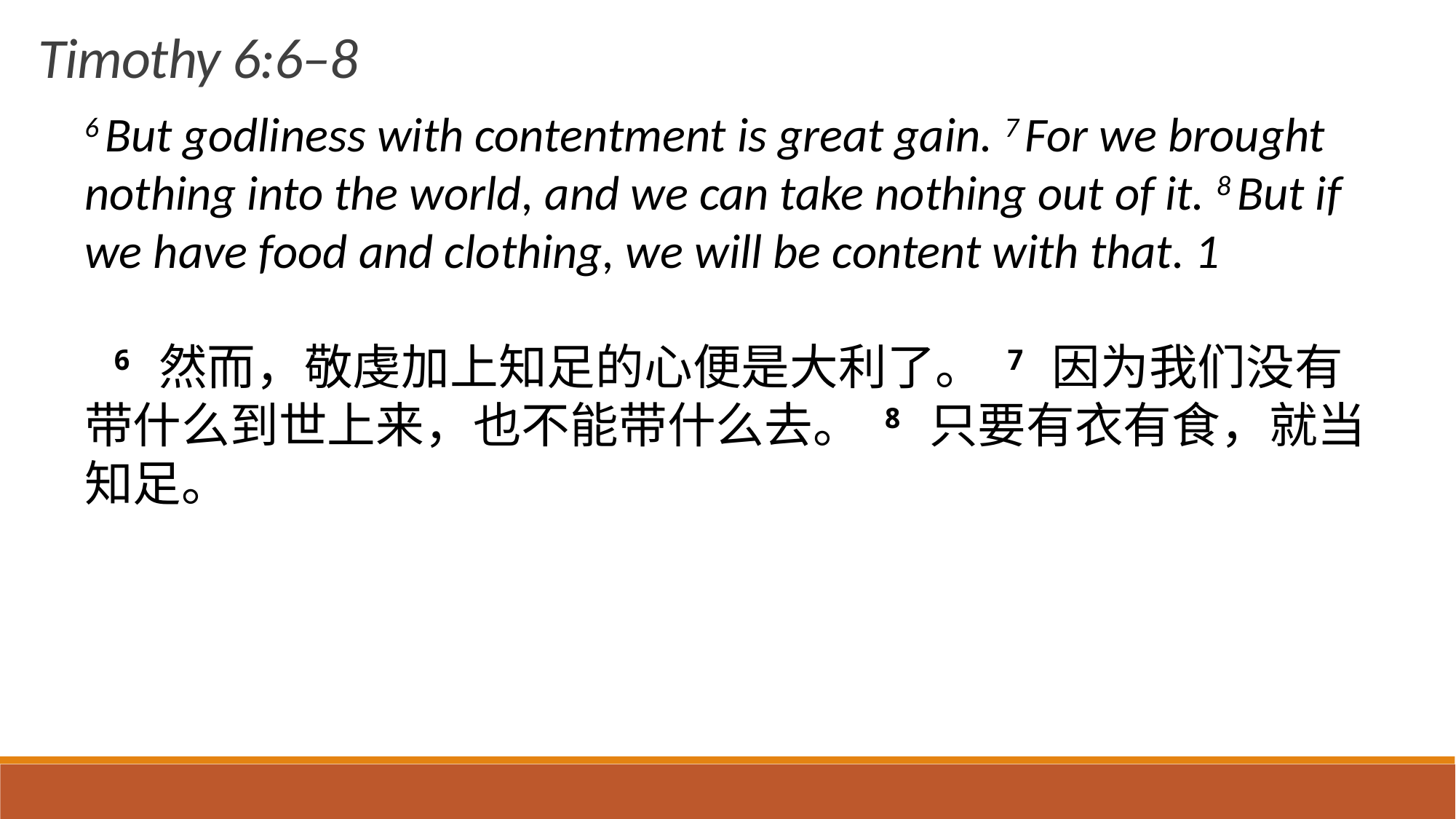

Timothy 6:6–8
6 But godliness with contentment is great gain. 7 For we brought nothing into the world, and we can take nothing out of it. 8 But if we have food and clothing, we will be content with that. 1

 6 然而，敬虔加上知足的心便是大利了。 7 因为我们没有带什么到世上来，也不能带什么去。 8 只要有衣有食，就当知足。